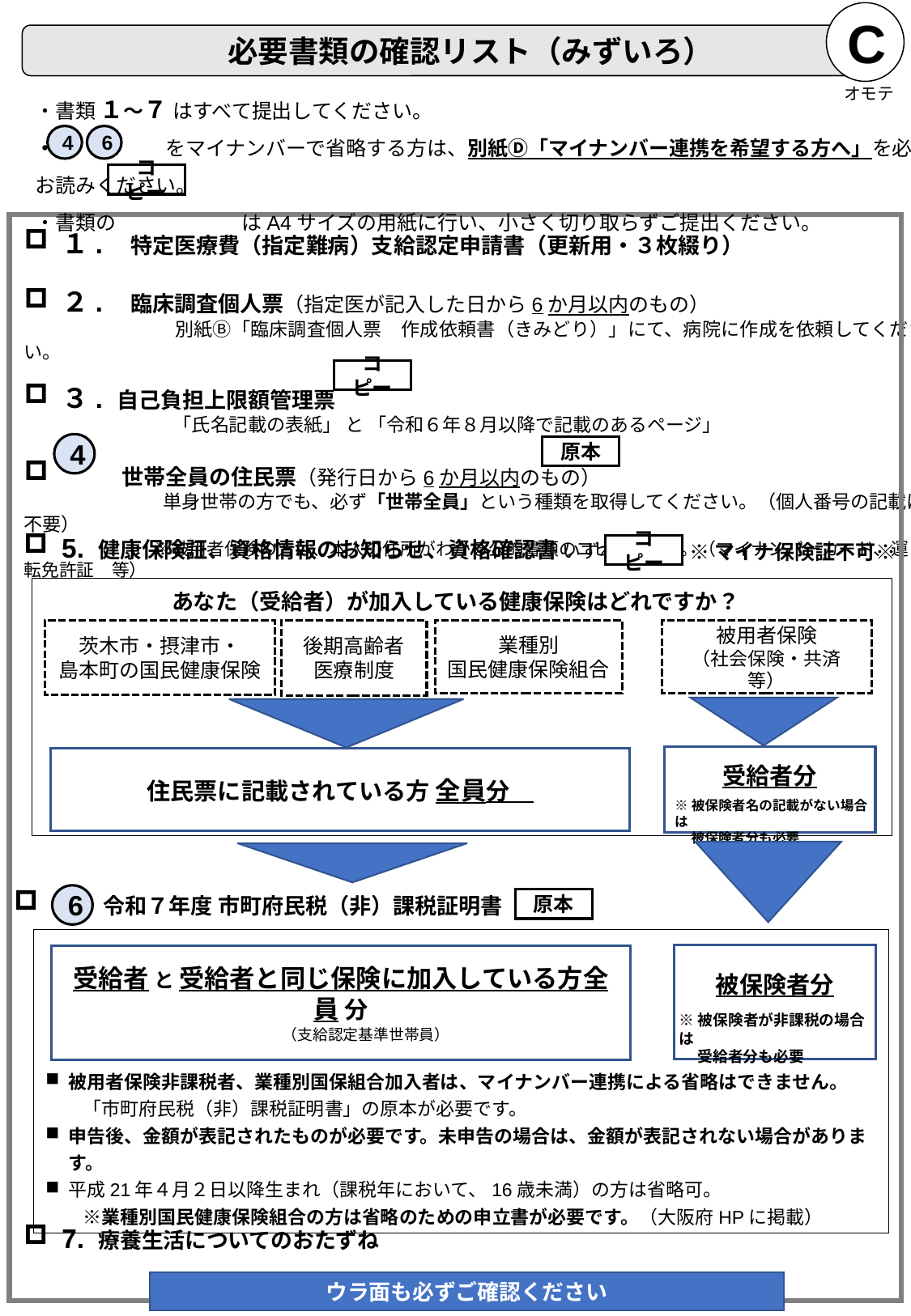

C
　必要書類の確認リスト（みずいろ）
オモテ
・書類 １～７ はすべて提出してください。
・　　　　　  をマイナンバーで省略する方は、別紙Ⓓ「マイナンバー連携を希望する方へ」を必ずお読みください。
・書類の　　　　　　 はA4サイズの用紙に行い、小さく切り取らずご提出ください。
4
6
コピー

１.　特定医療費（指定難病）支給認定申請書（更新用・３枚綴り）

２.　臨床調査個人票（指定医が記入した日から6か月以内のもの）
　　　　　　　　別紙Ⓑ「臨床調査個人票　作成依頼書（きみどり）」にて、病院に作成を依頼してください。

３. 自己負担上限額管理票
　　　　　　　　「氏名記載の表紙」 と 「令和６年８月以降で記載のあるページ」

　　 世帯全員の住民票（発行日から6か月以内のもの）
　　　　　　　  単身世帯の方でも、必ず「世帯全員」という種類を取得してください。（個人番号の記載は不要）
　　　　　　  ※被用者保険の方は、本人の住所がわかる公的書類のコピーでも可。（マイナンバーカード、運転免許証　等）
コピー
4
原本
5. 健康保険証、資格情報のお知らせ、資格確認書 いずれか
※マイナ保険証不可※
コピー

あなた（受給者）が加入している健康保険はどれですか？
後期高齢者
医療制度
業種別
国民健康保険組合
被用者保険
（社会保険・共済等）
茨木市・摂津市・
島本町の国民健康保険

受給者分

住民票に記載されている方 全員分
※被保険者名の記載がない場合は
　 被保険者分も必要

   　令和７年度 市町府民税（非）課税証明書
6
原本

被用者保険非課税者、業種別国保組合加入者は、マイナンバー連携による省略はできません。
　　「市町府民税（非）課税証明書」の原本が必要です。
申告後、金額が表記されたものが必要です。未申告の場合は、金額が表記されない場合があります。
平成21年４月２日以降生まれ（課税年において、16歳未満）の方は省略可。
　　※業種別国民健康保険組合の方は省略のための申立書が必要です。（大阪府HPに掲載）
被保険者分

受給者 と 受給者と同じ保険に加入している方全員 分
　　　（支給認定基準世帯員）
※被保険者が非課税の場合は
　 受給者分も必要

7. 療養生活についてのおたずね
ウラ面も必ずご確認ください